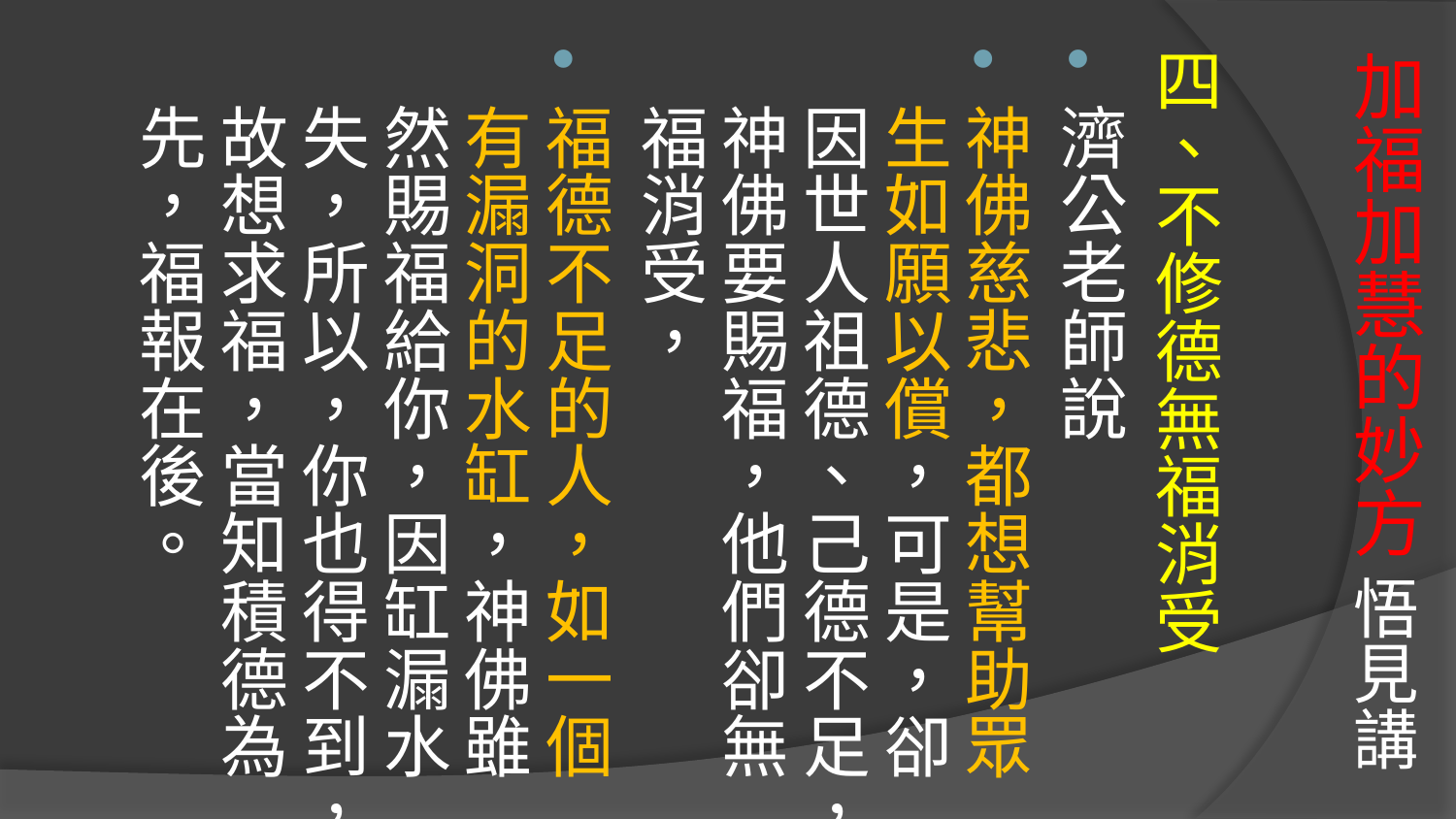

四、不修德無福消受
濟公老師說
神佛慈悲，都想幫助眾生如願以償，可是，卻因世人祖德、己德不足，神佛要賜福，他們卻無福消受，
福德不足的人，如一個有漏洞的水缸，神佛雖然賜福給你，因缸漏水失，所以，你也得不到，故想求福，當知積德為先，福報在後。

# 加福加慧的妙方 悟見講